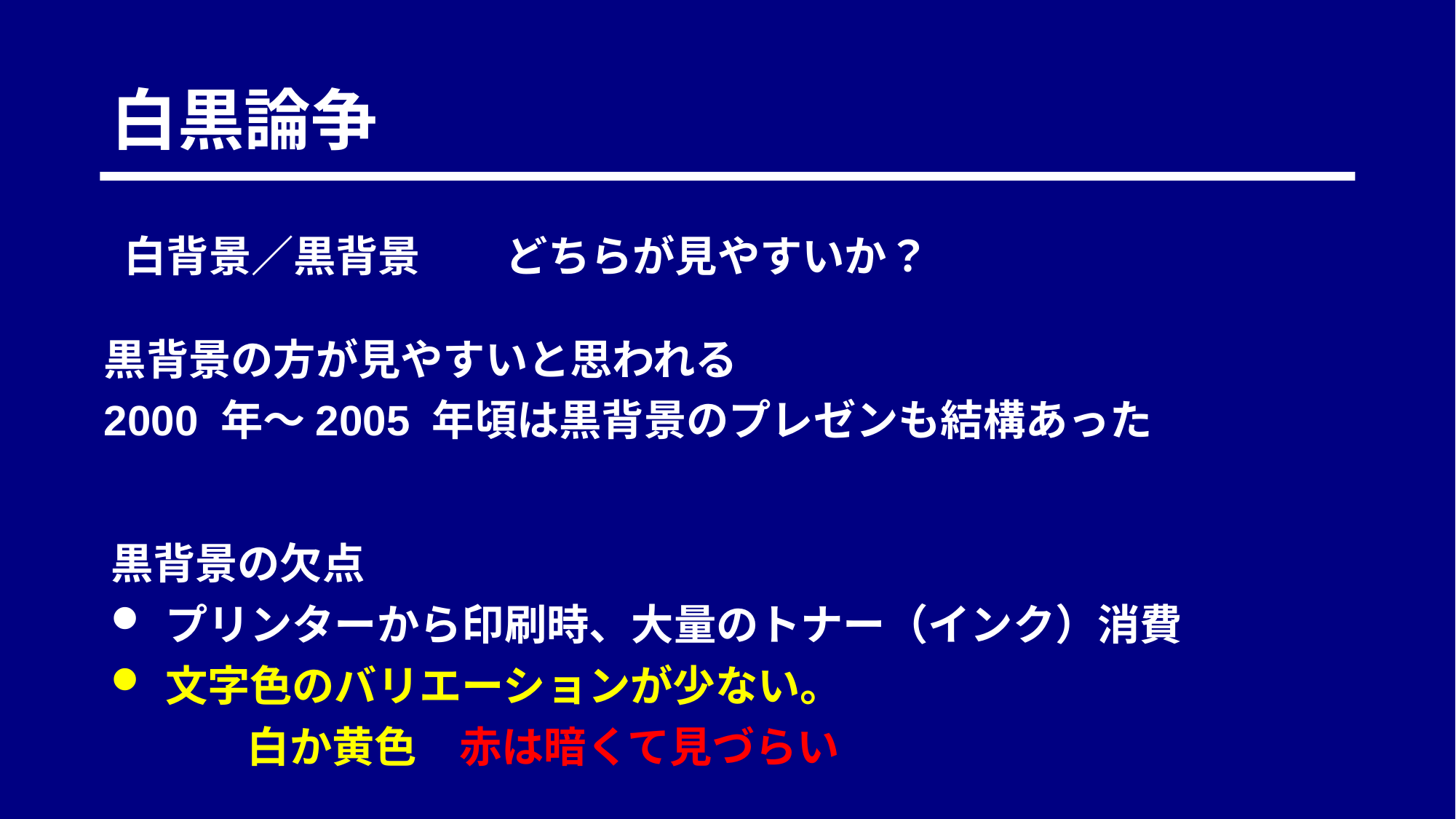

# 白黒論争
白背景／黒背景　　どちらが見やすいか？
黒背景の方が見やすいと思われる
2000 年～2005 年頃は黒背景のプレゼンも結構あった
黒背景の欠点
プリンターから印刷時、大量のトナー（インク）消費
文字色のバリエーションが少ない。
　　　 白か黄色　赤は暗くて見づらい